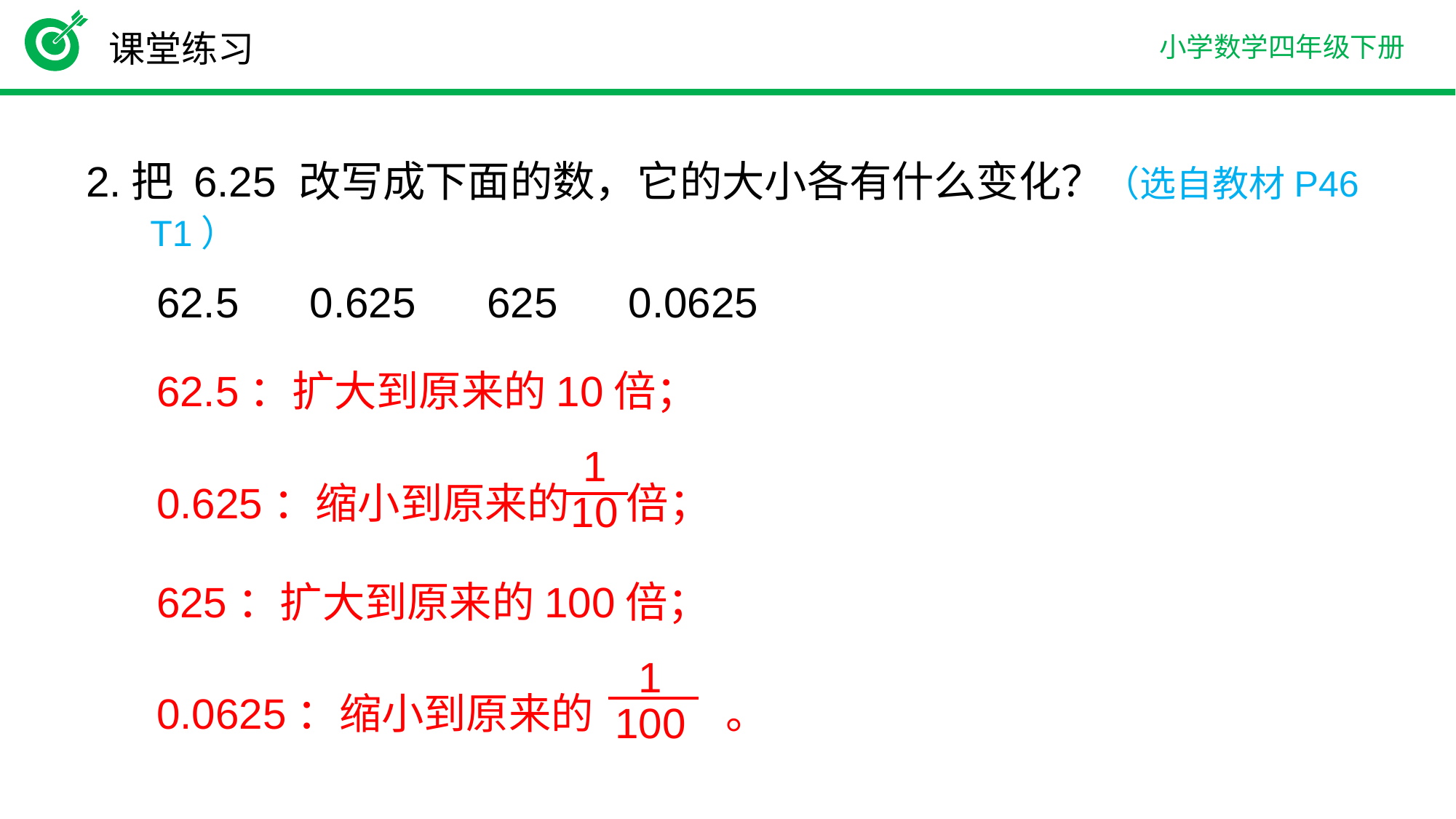

课堂练习
2.把 6.25 改写成下面的数，它的大小各有什么变化？（选自教材P46  T1）
62.5      0.625      625      0.0625
62.5：扩大到原来的10倍；
1
10
0.625：缩小到原来的      倍；
625：扩大到原来的100倍；
1
100
0.0625：缩小到原来的              。